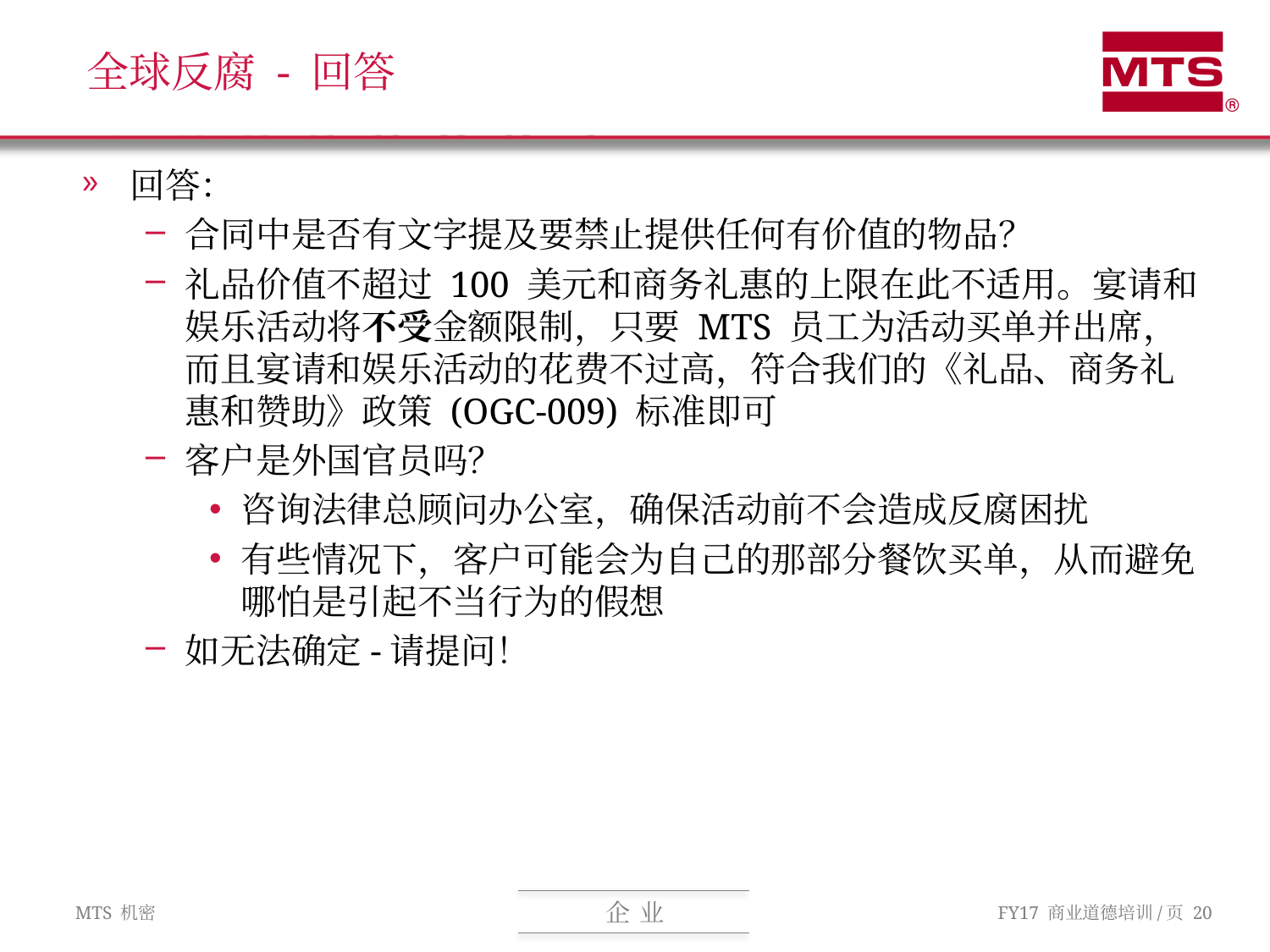

# 全球反腐 - 回答
回答：
合同中是否有文字提及要禁止提供任何有价值的物品？
礼品价值不超过 100 美元和商务礼惠的上限在此不适用。宴请和娱乐活动将不受金额限制，只要 MTS 员工为活动买单并出席，而且宴请和娱乐活动的花费不过高，符合我们的《礼品、商务礼惠和赞助》政策 (OGC-009) 标准即可
客户是外国官员吗？
咨询法律总顾问办公室，确保活动前不会造成反腐困扰
有些情况下，客户可能会为自己的那部分餐饮买单，从而避免哪怕是引起不当行为的假想
如无法确定-请提问！